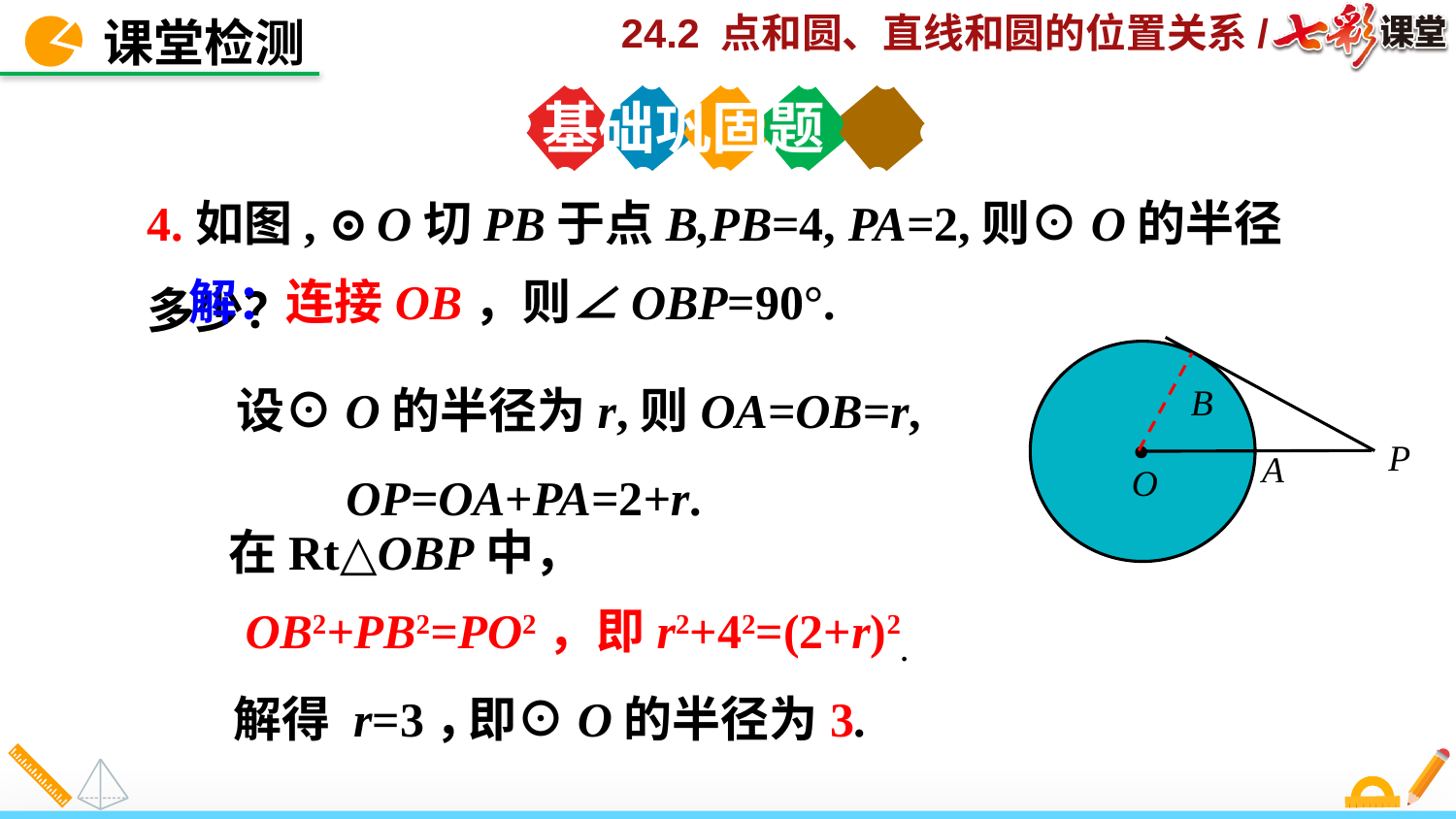

课堂检测

基础巩固题

4.如图, ⊙O切PB于点B,PB=4, PA=2,则⊙O的半径多少？
解：连接OB，则∠OBP=90°.

O
设⊙O的半径为r,则OA=OB=r,
         OP=OA+PA=2+r.
B
P
A
在Rt△OBP中，
OB2+PB2=PO2，即r2+42=(2+r)2.
解得 r=3，
即⊙O的半径为3.